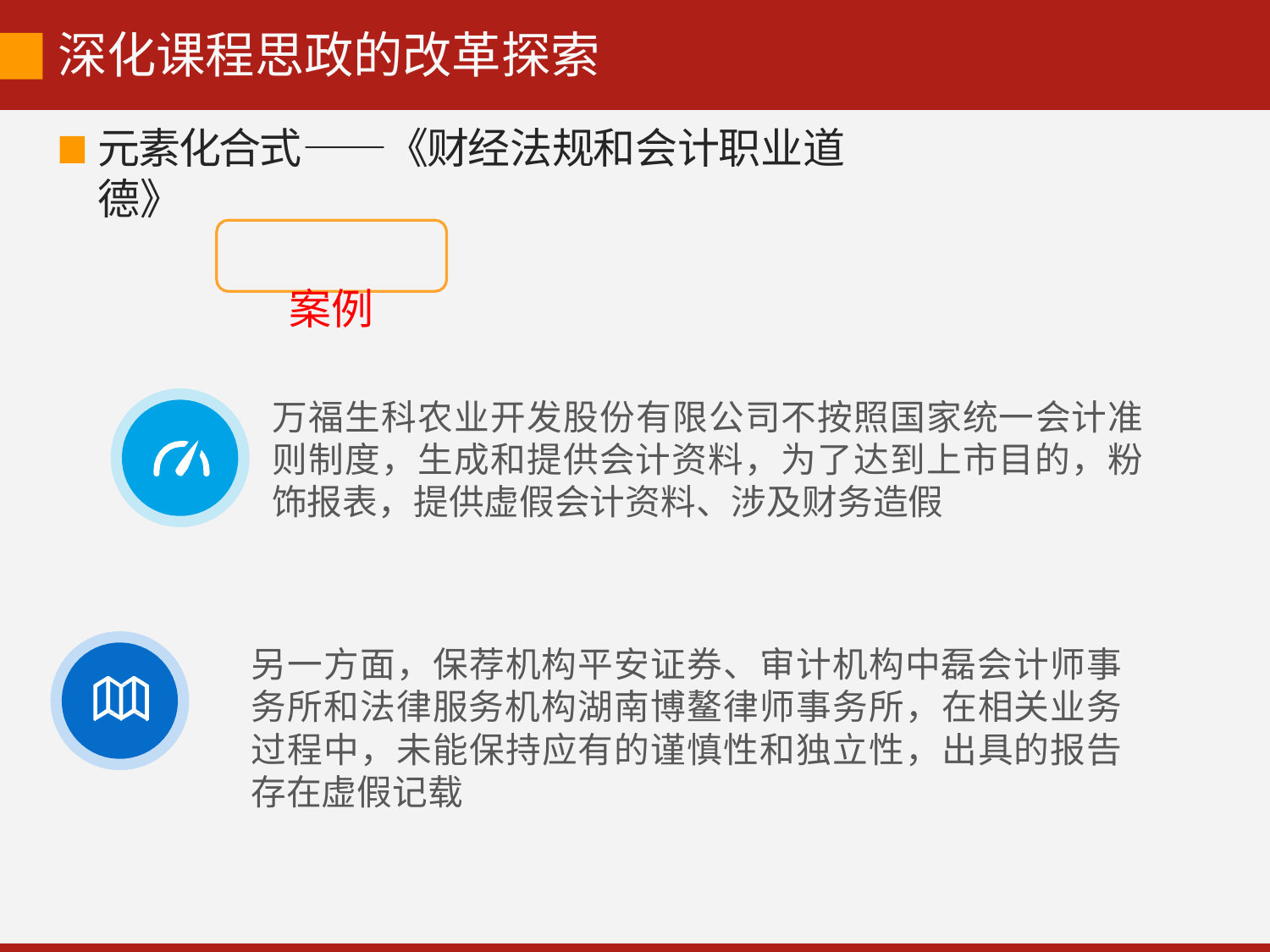

# 深化课程思政的改革探索
元素化合式——《财经法规和会计职业道德》

案例

万福生科农业开发股份有限公司不按照国家统一会计准 则制度，生成和提供会计资料，为了达到上市目的，粉 饰报表，提供虚假会计资料、涉及财务造假

另一方面，保荐机构平安证券、审计机构中磊会计师事 务所和法律服务机构湖南博鳌律师事务所，在相关业务 过程中，未能保持应有的谨慎性和独立性，出具的报告 存在虚假记载